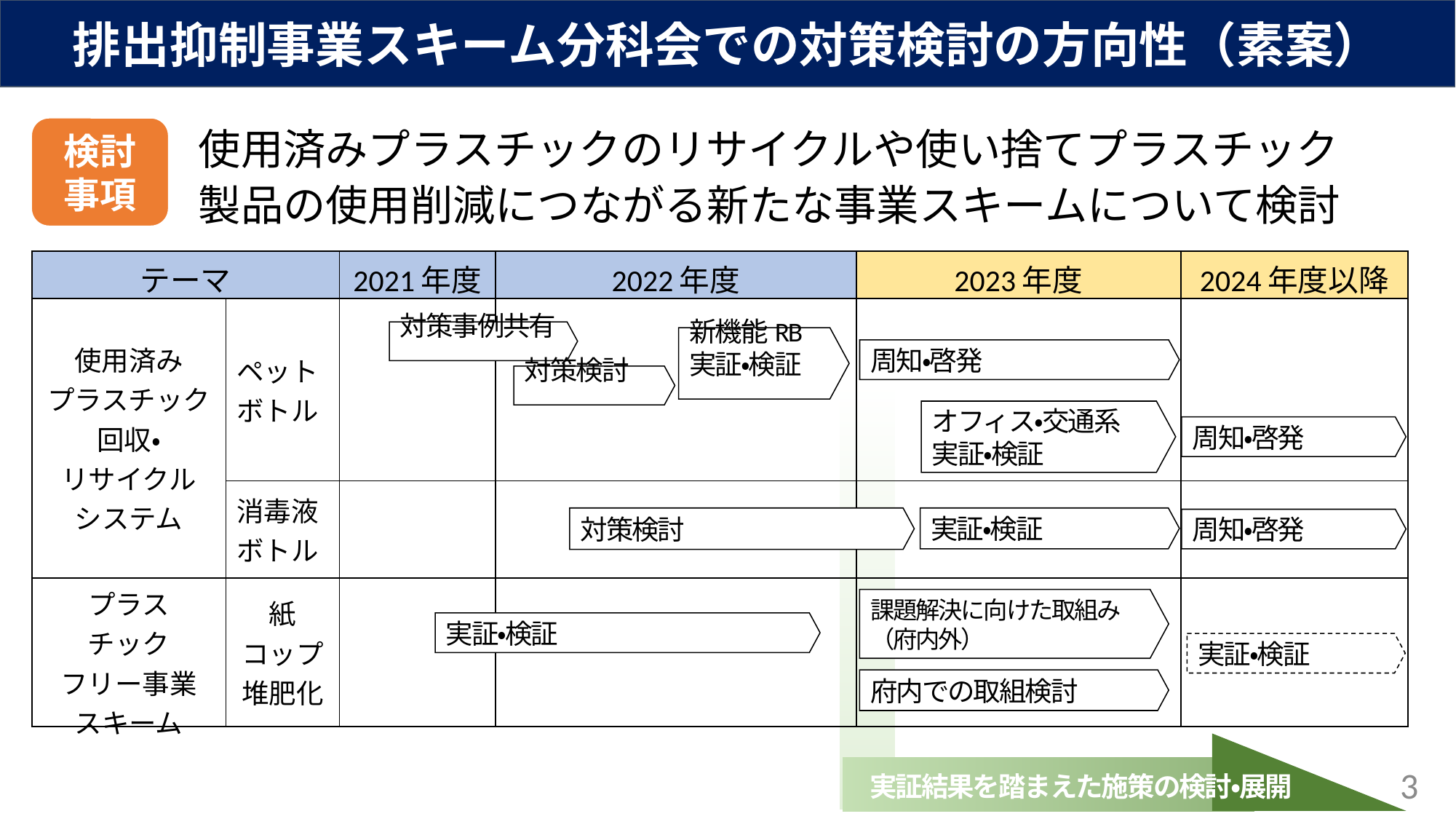

排出抑制事業スキーム分科会での対策検討の方向性（素案）
検討
事項
使用済みプラスチックのリサイクルや使い捨てプラスチック
製品の使用削減につながる新たな事業スキームについて検討
| テーマ |  | 2021年度 | 2022年度 | 2023年度 | 2024年度以降 |
| --- | --- | --- | --- | --- | --- |
| 使用済み プラスチック 回収・ リサイクル システム | ペットボトル |  |  |  |  |
|  | 消毒液ボトル |  |  |  |  |
| プラス チック フリー事業 スキーム | 紙 コップ 堆肥化 |  |  |  |  |
対策事例共有
新機能RB
実証・検証
周知・啓発
対策検討

実証結果を踏まえた施策の検討・展開
オフィス・交通系
実証・検証
周知・啓発
対策検討
実証・検証
周知・啓発
課題解決に向けた取組み（府内外）
実証・検証
実証・検証
府内での取組検討
3